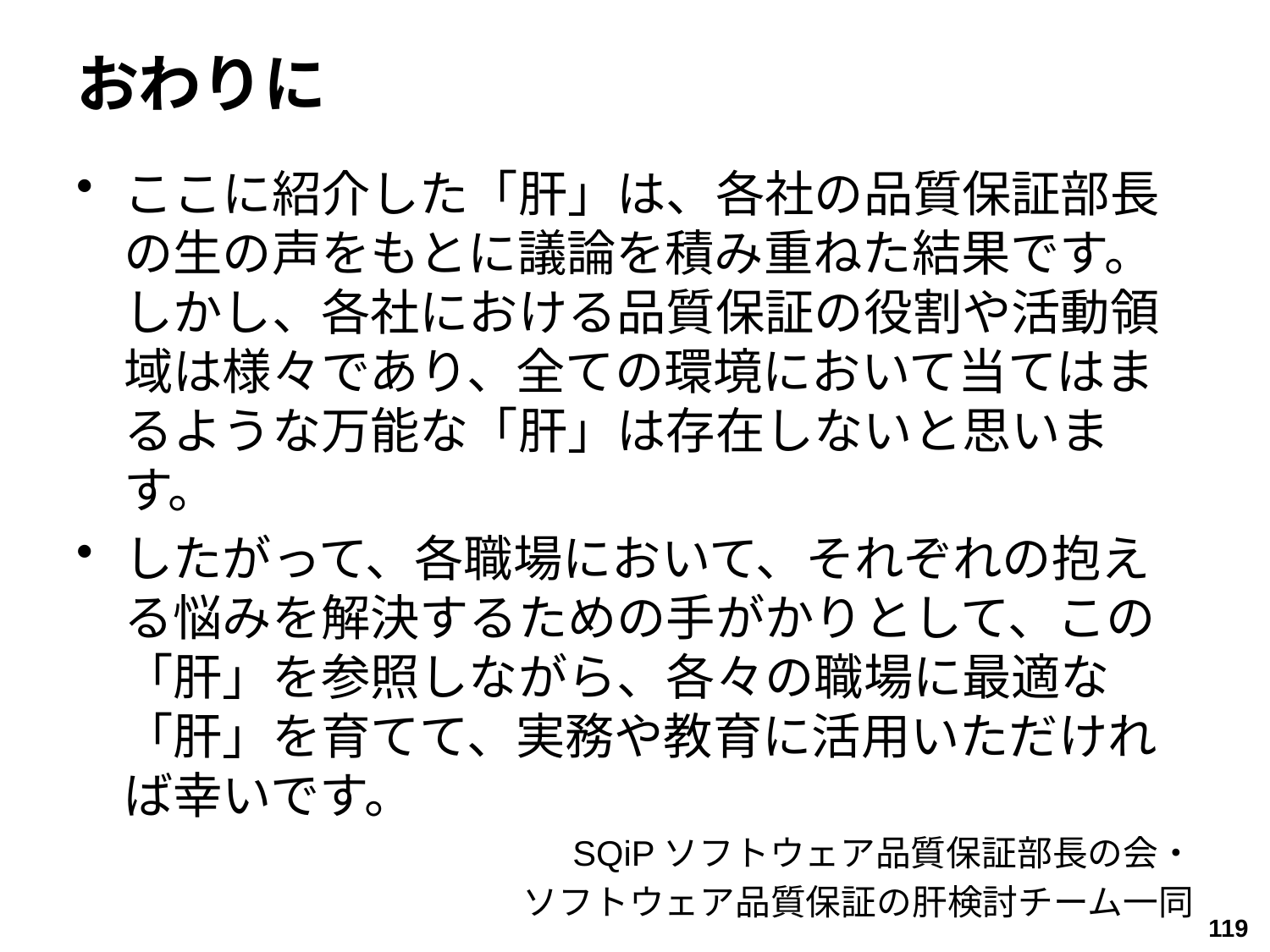

# おわりに
ここに紹介した「肝」は、各社の品質保証部長の生の声をもとに議論を積み重ねた結果です。しかし、各社における品質保証の役割や活動領域は様々であり、全ての環境において当てはまるような万能な「肝」は存在しないと思います。
したがって、各職場において、それぞれの抱える悩みを解決するための手がかりとして、この「肝」を参照しながら、各々の職場に最適な「肝」を育てて、実務や教育に活用いただければ幸いです。
SQiPソフトウェア品質保証部長の会・
ソフトウェア品質保証の肝検討チーム一同

119